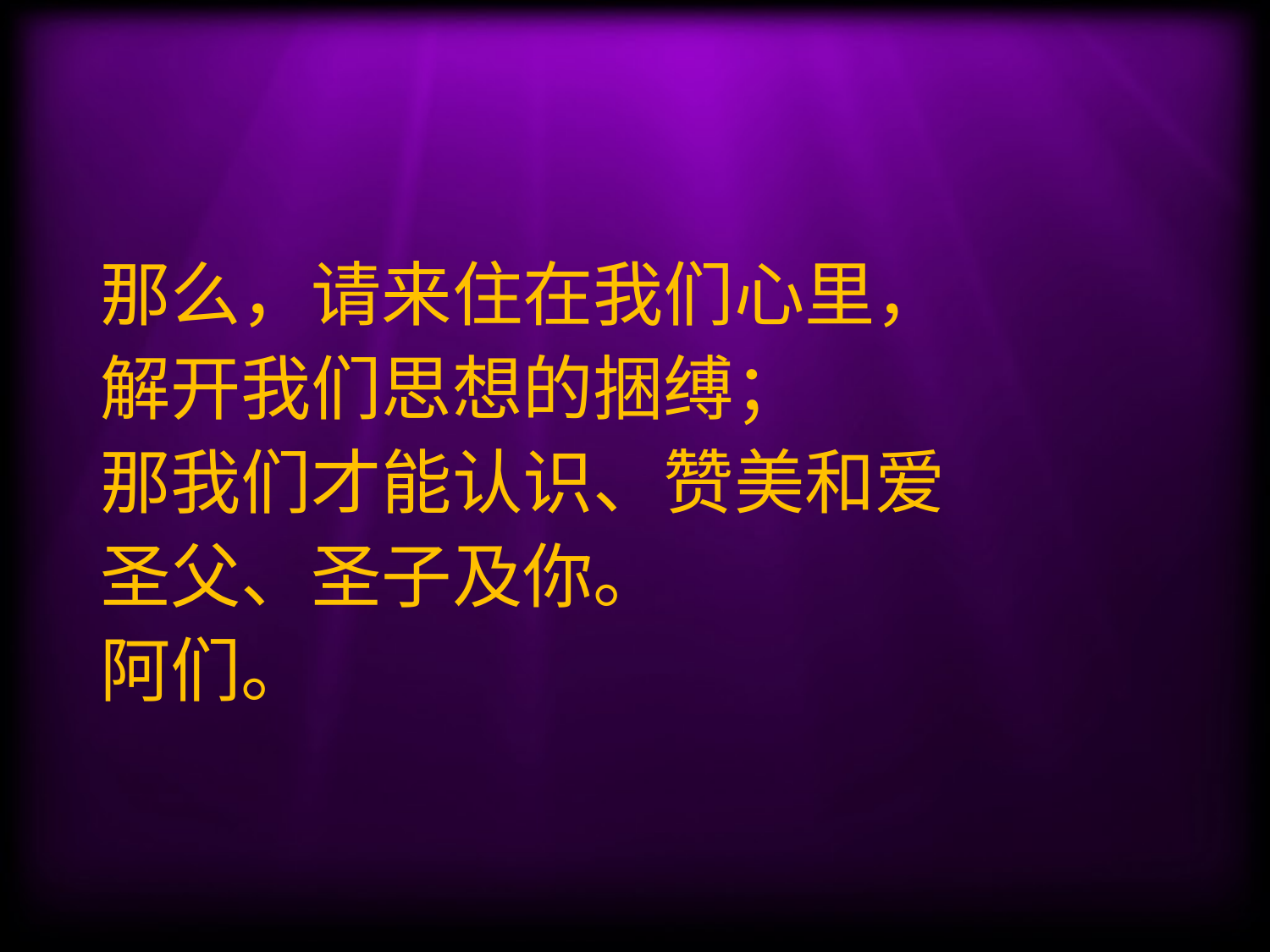

#
那么，请来住在我们心里，
解开我们思想的捆缚；
那我们才能认识、赞美和爱
圣父、圣子及你。
阿们。